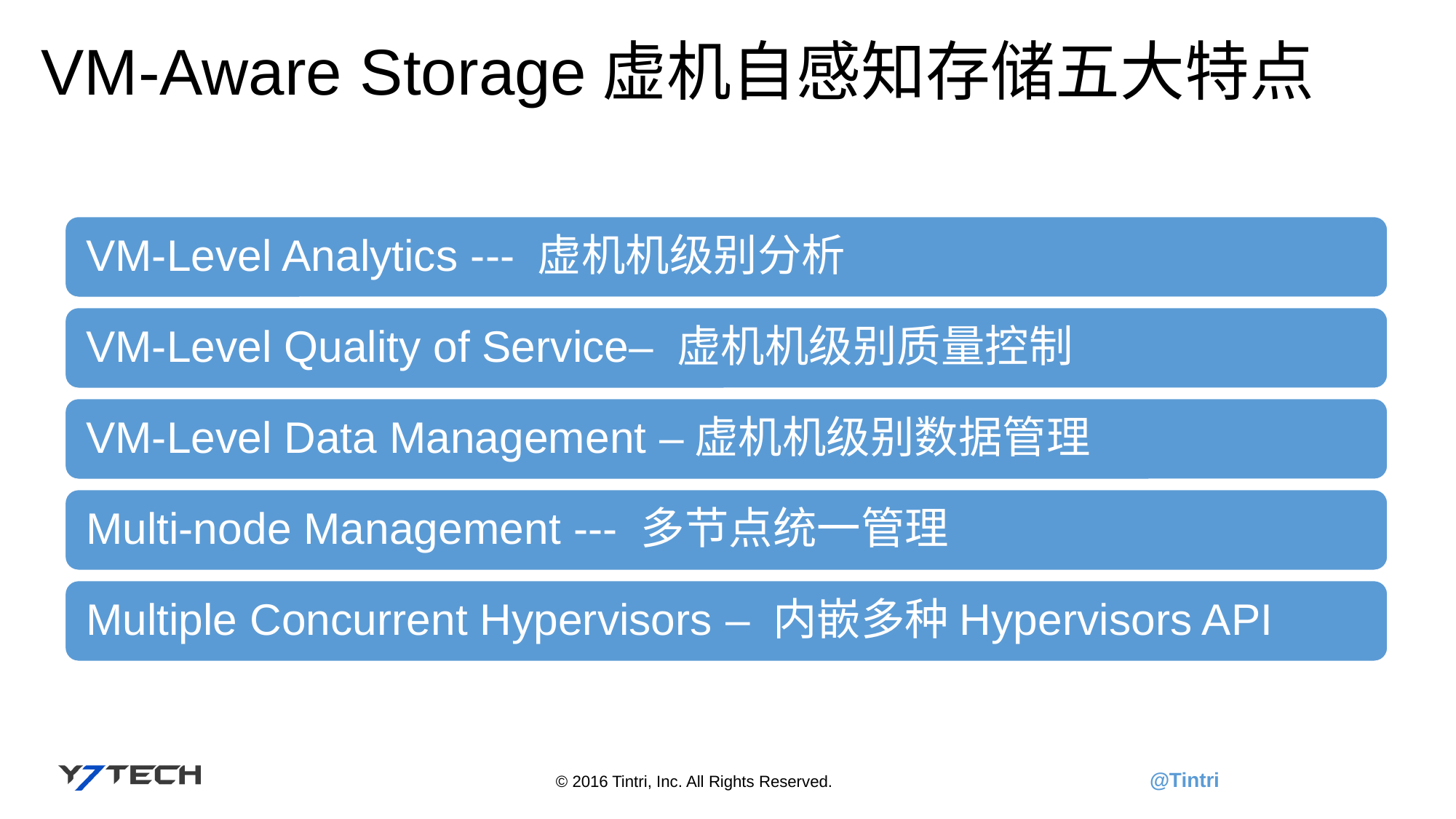

# VM-Aware Storage虚机自感知存储五大特点
VM-Level Analytics --- 虚机机级别分析
VM-Level Quality of Service– 虚机机级别质量控制
VM-Level Data Management –虚机机级别数据管理
Multi-node Management --- 多节点统一管理
Multiple Concurrent Hypervisors – 内嵌多种Hypervisors API
© 2016 Tintri, Inc. All Rights Reserved.